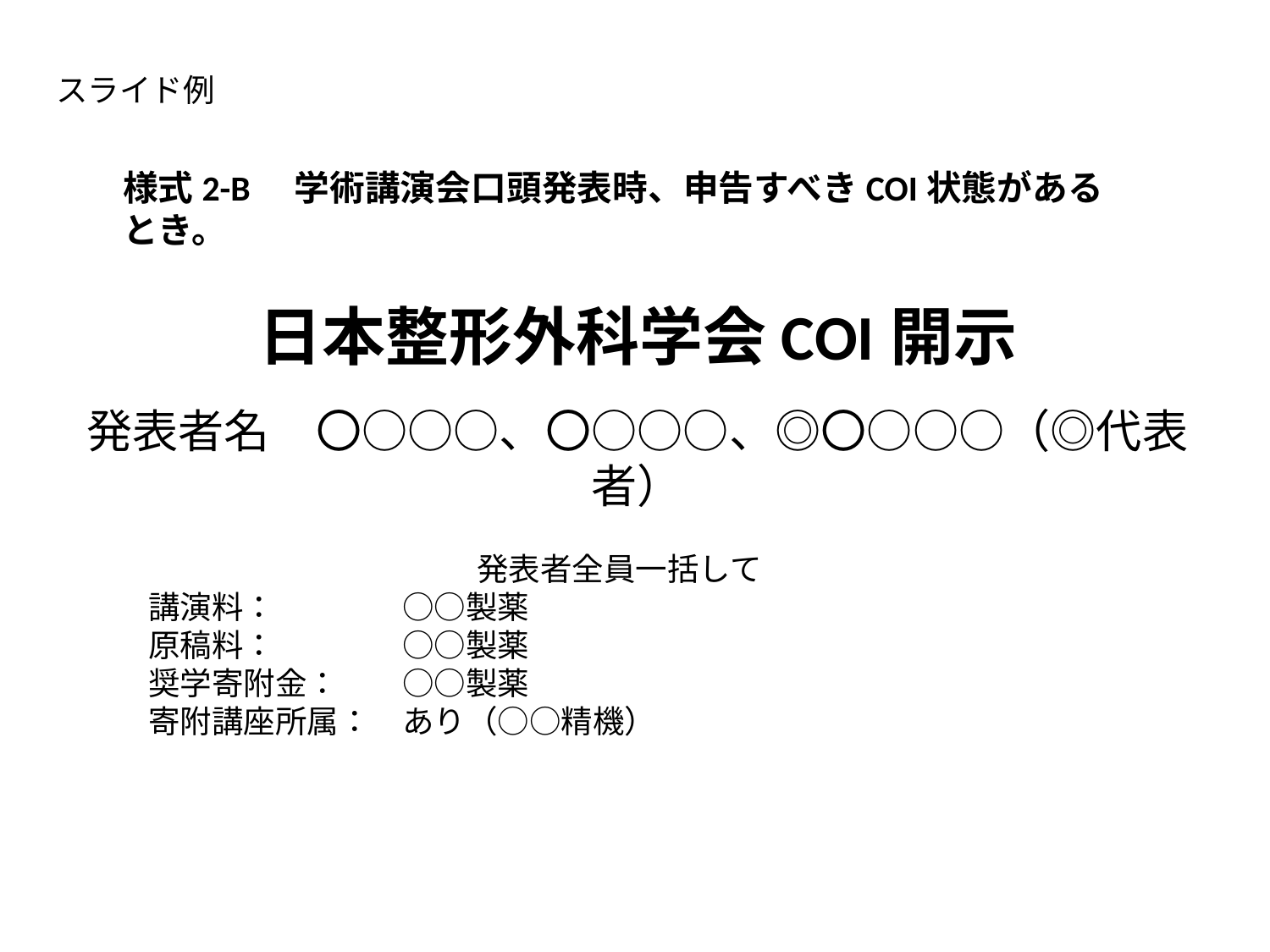

スライド例
様式2-B　学術講演会口頭発表時、申告すべきCOI状態があるとき。

日本整形外科学会COI開示

発表者名　〇○○○、〇○○○、◎〇○○○（◎代表者）
発表者全員一括して
講演料：	○○製薬
原稿料：	○○製薬
奨学寄附金：	○○製薬
寄附講座所属：	あり（○○精機）